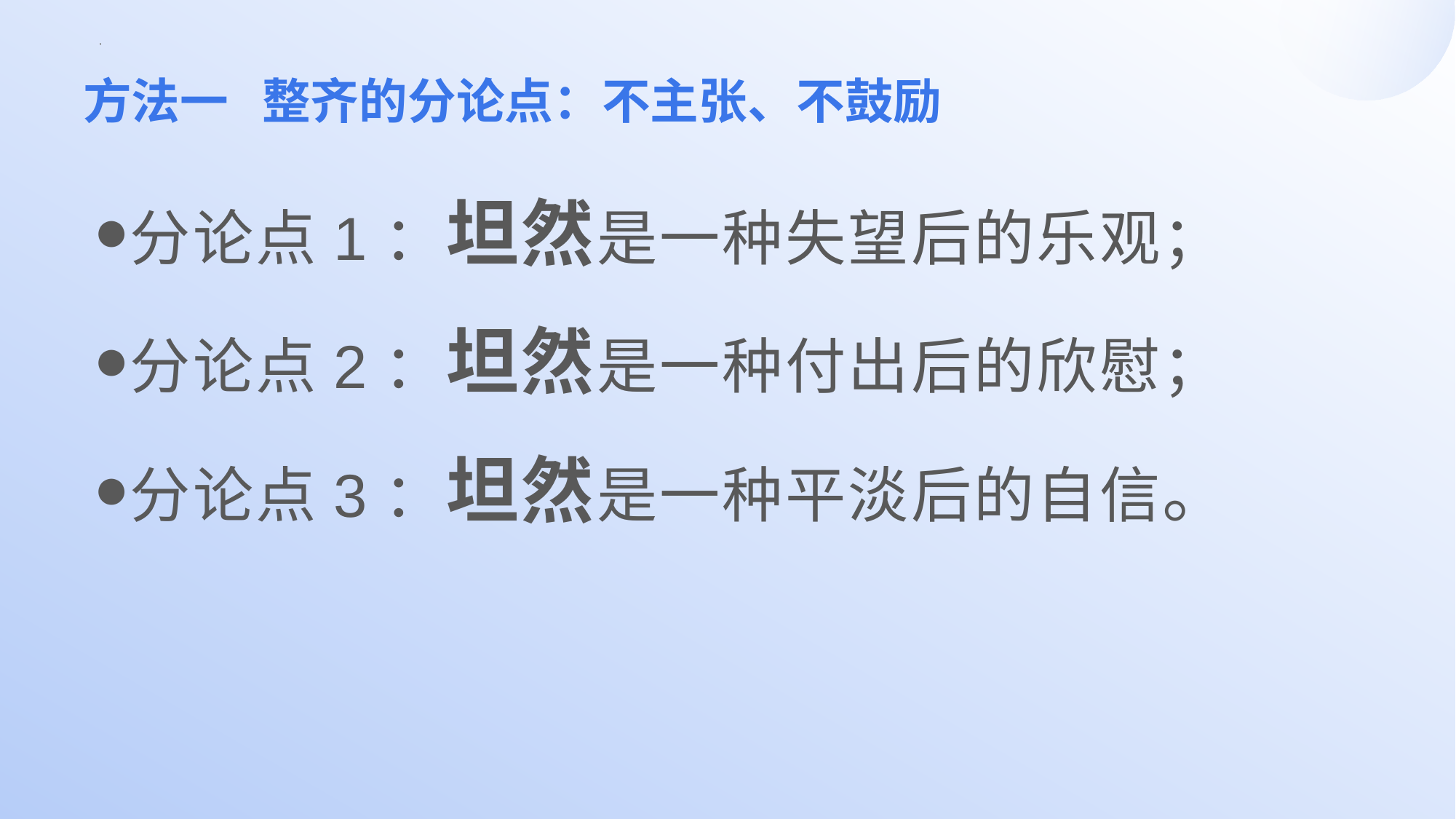

# 方法一   整齐的分论点：不主张、不鼓励
分论点1：坦然是一种失望后的乐观；
分论点2：坦然是一种付出后的欣慰；
分论点3：坦然是一种平淡后的自信。